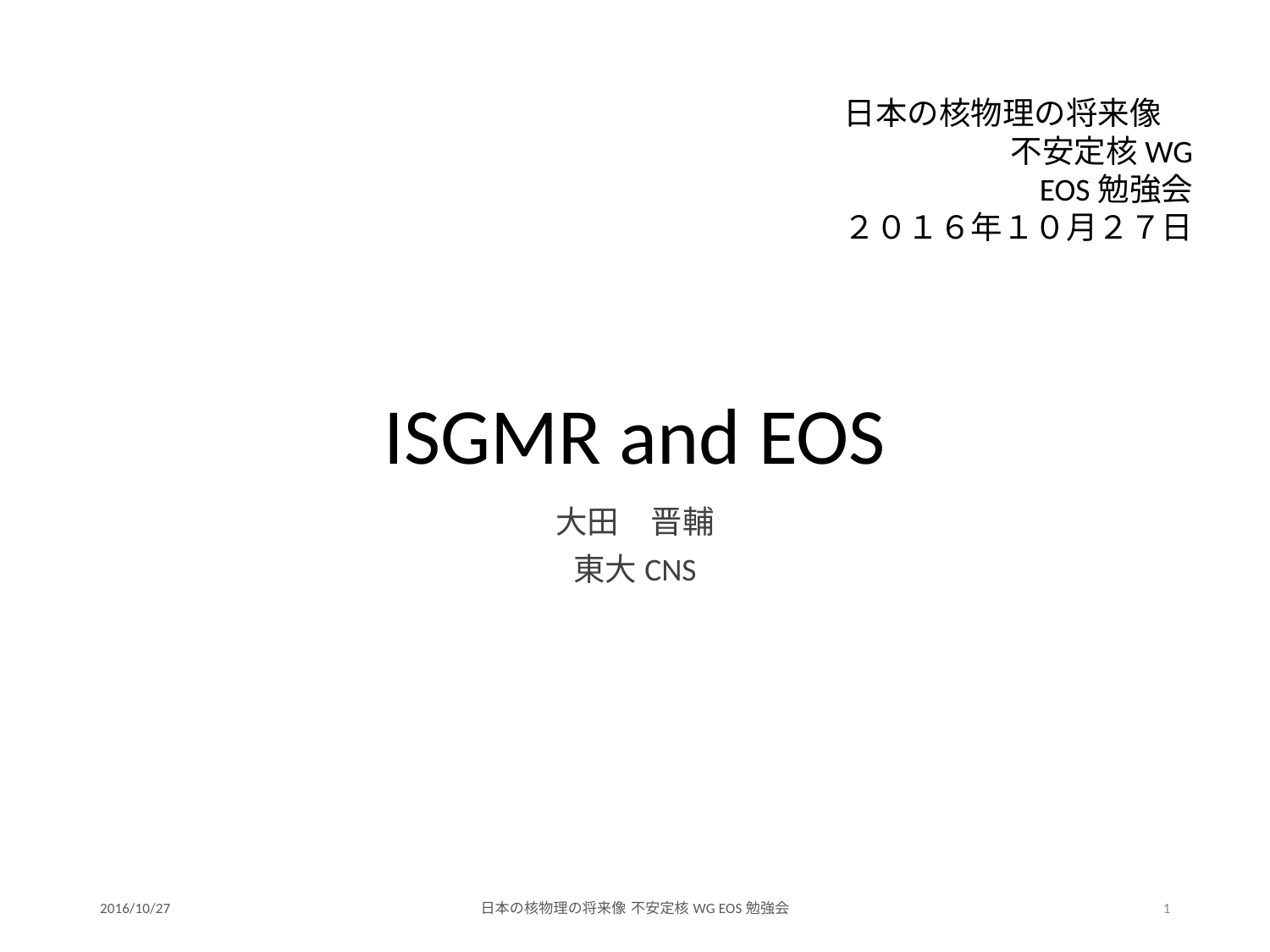

日本の核物理の将来像
不安定核WG
EOS勉強会
２０１６年１０月２７日
# ISGMR and EOS
大田　晋輔
東大CNS
2016/10/27
日本の核物理の将来像 不安定核WG EOS勉強会
1